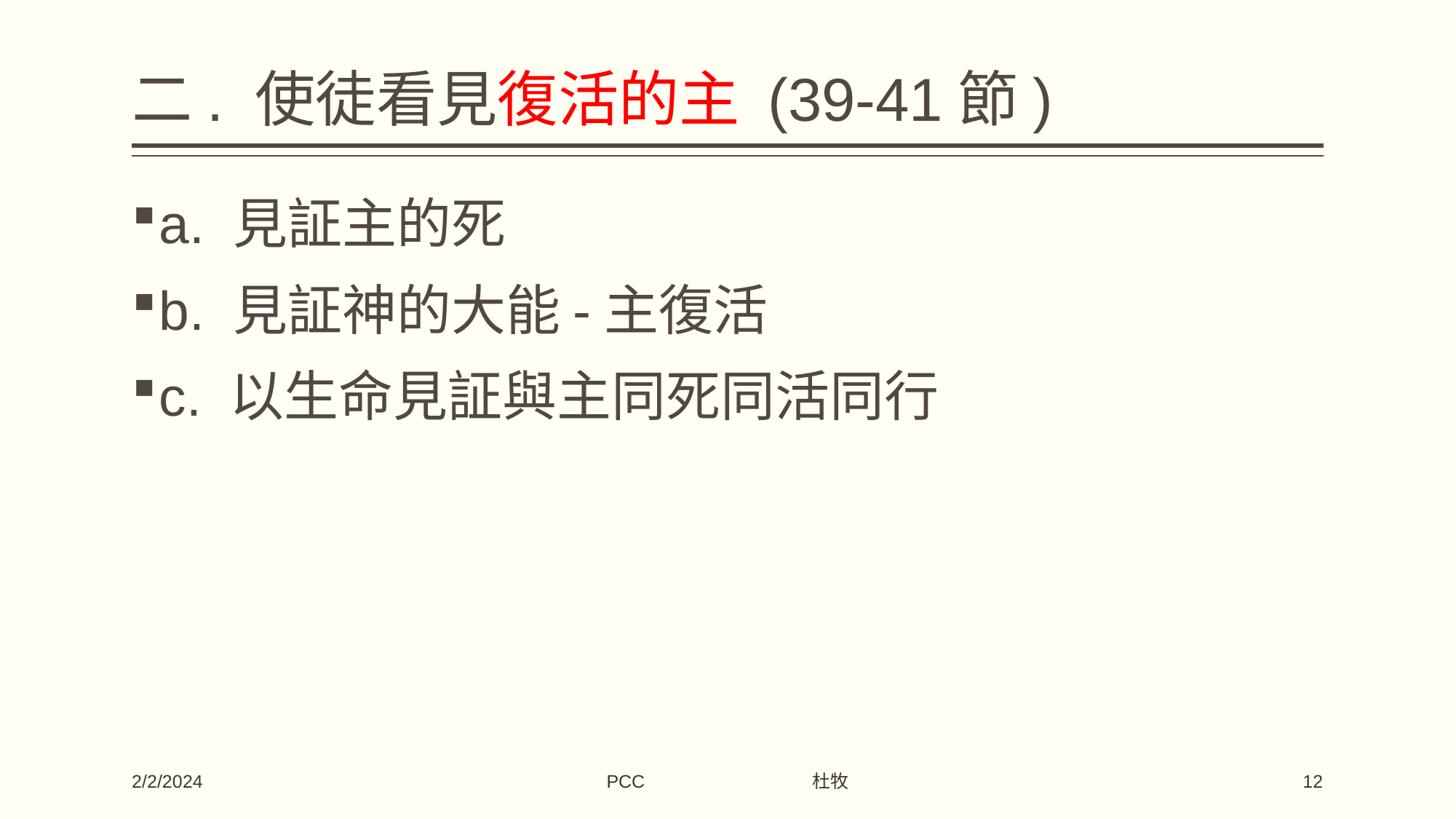

# 二. 使徒看見復活的主 (39-41節)
a. 見証主的死
b. 見証神的大能-主復活
c. 以生命見証與主同死同活同行
PCC                                杜牧
2/2/2024
12